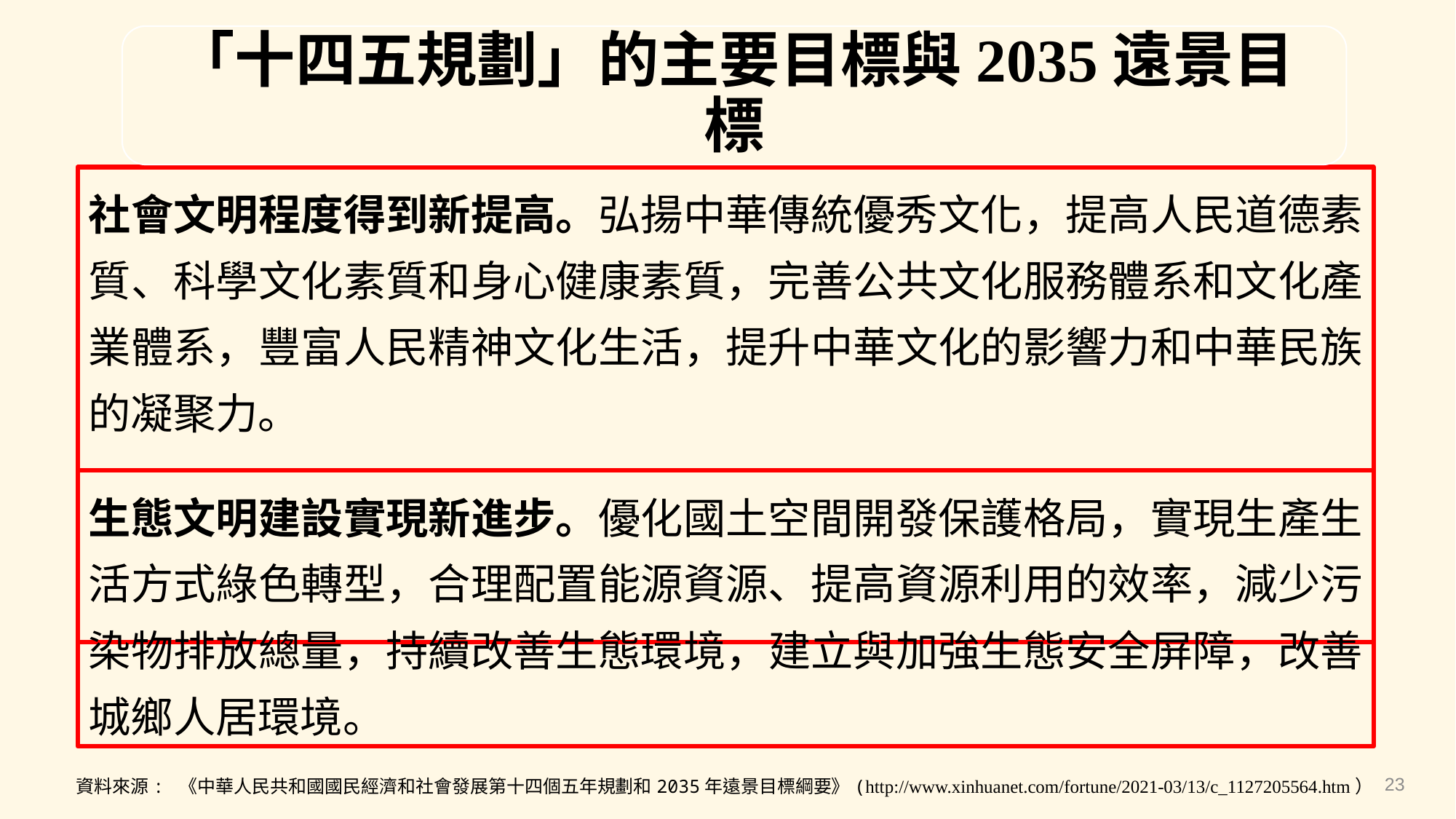

「十四五規劃」的主要目標與2035遠景目標
社會文明程度得到新提高。弘揚中華傳統優秀文化，提高人民道德素質、科學文化素質和身心健康素質，完善公共文化服務體系和文化產業體系，豐富人民精神文化生活，提升中華文化的影響力和中華民族的凝聚力。
生態文明建設實現新進步。優化國土空間開發保護格局，實現生產生活方式綠色轉型，合理配置能源資源、提高資源利用的效率，減少污染物排放總量，持續改善生態環境，建立與加強生態安全屏障，改善城鄉人居環境。
資料來源: 《中華人民共和國國民經濟和社會發展第十四個五年規劃和2035年遠景目標綱要》(http://www.xinhuanet.com/fortune/2021-03/13/c_1127205564.htm）